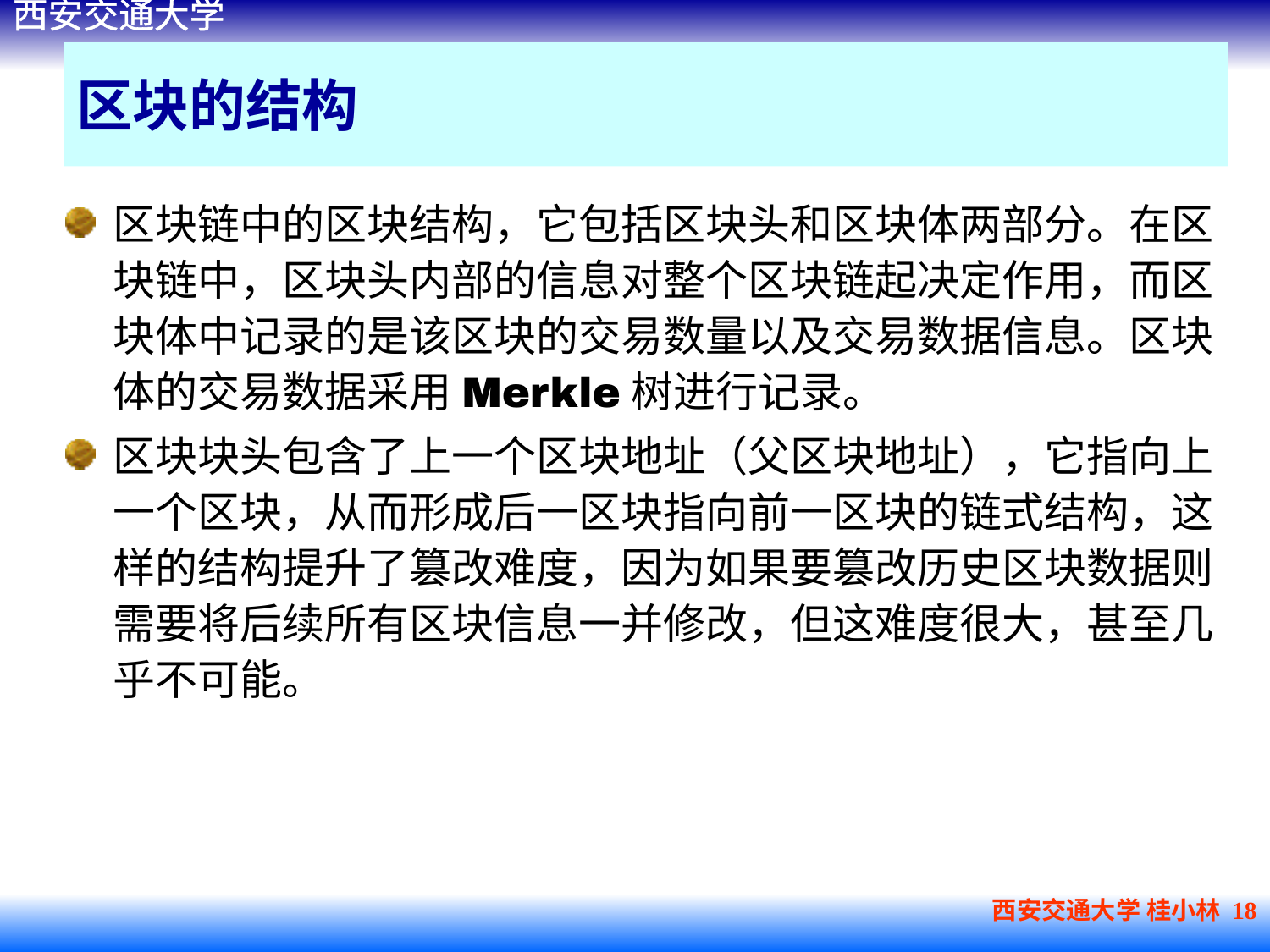

# 区块的结构
区块链中的区块结构，它包括区块头和区块体两部分。在区块链中，区块头内部的信息对整个区块链起决定作用，而区块体中记录的是该区块的交易数量以及交易数据信息。区块体的交易数据采用Merkle树进行记录。
区块块头包含了上一个区块地址（父区块地址），它指向上一个区块，从而形成后一区块指向前一区块的链式结构，这样的结构提升了篡改难度，因为如果要篡改历史区块数据则需要将后续所有区块信息一并修改，但这难度很大，甚至几乎不可能。
西安交通大学 桂小林 18